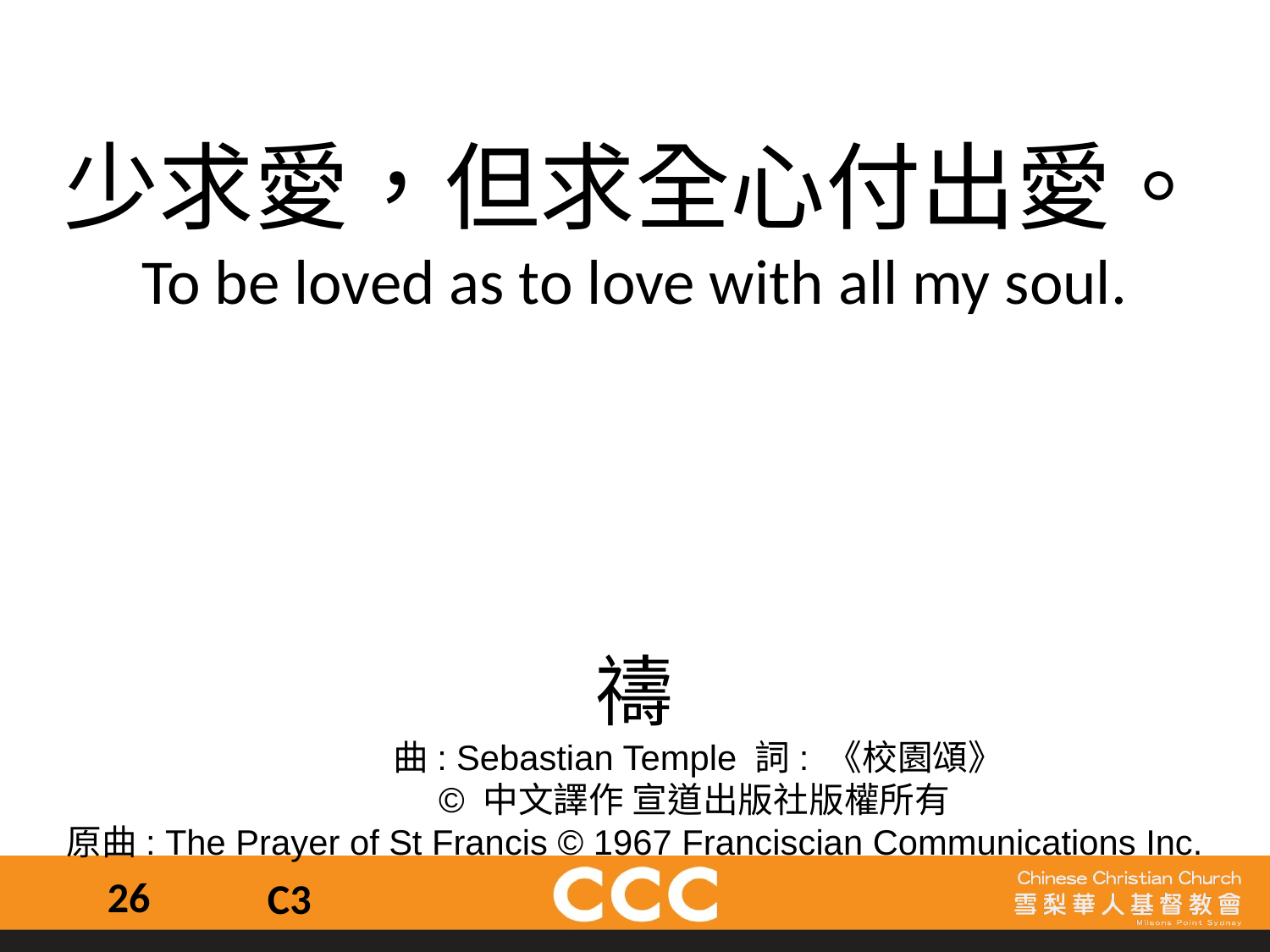

少求愛，但求全心付出愛。
To be loved as to love with all my soul.
禱
	曲: Sebastian Temple 詞: 《校園頌》
	© 中文譯作 宣道出版社版權所有
原曲: The Prayer of St Francis © 1967 Franciscian Communications Inc.
26
C3